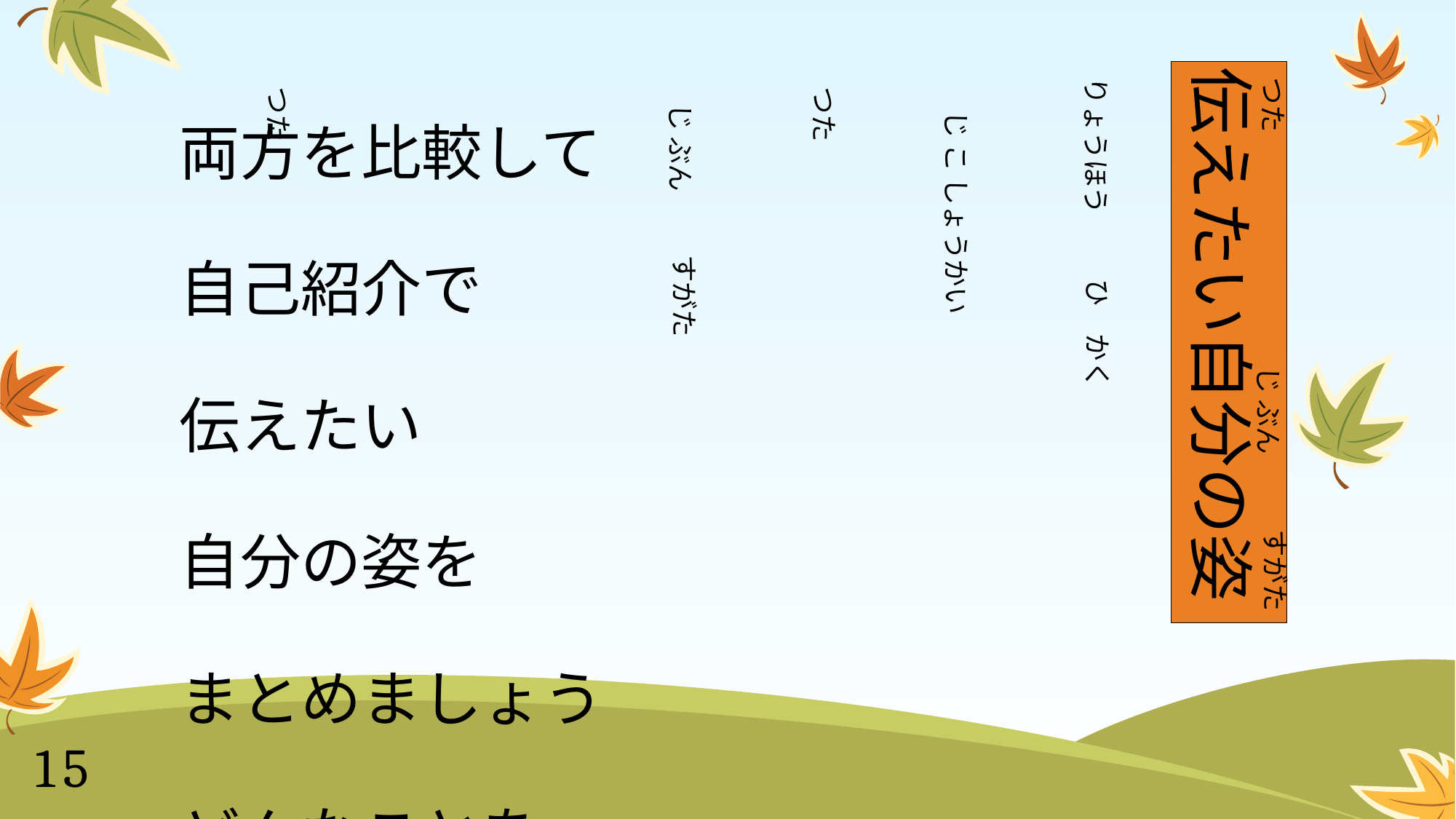

伝えたい自分の姿
りょうほう
両方を比較して
自己紹介で
伝えたい
自分の姿を
まとめましょう
どんなことを
伝えますか？
つた
つた
つた
じ ぶん
じ こ しょうかい
すがた
ひ　かく
じ ぶん
すがた
15